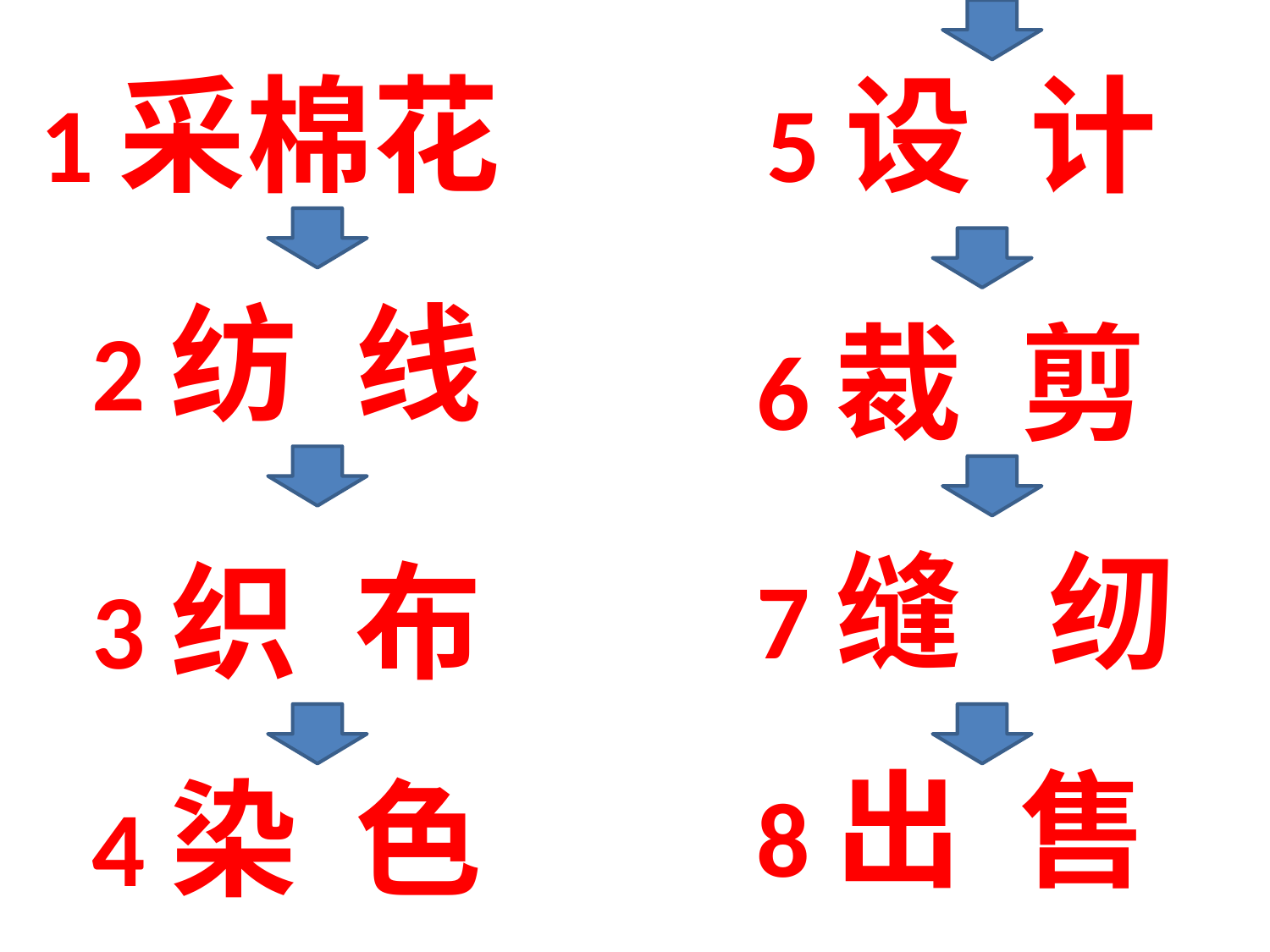

1采棉花
5设  计

2纺  线
6裁  剪

7缝   纫
3织  布

8出  售
4染  色